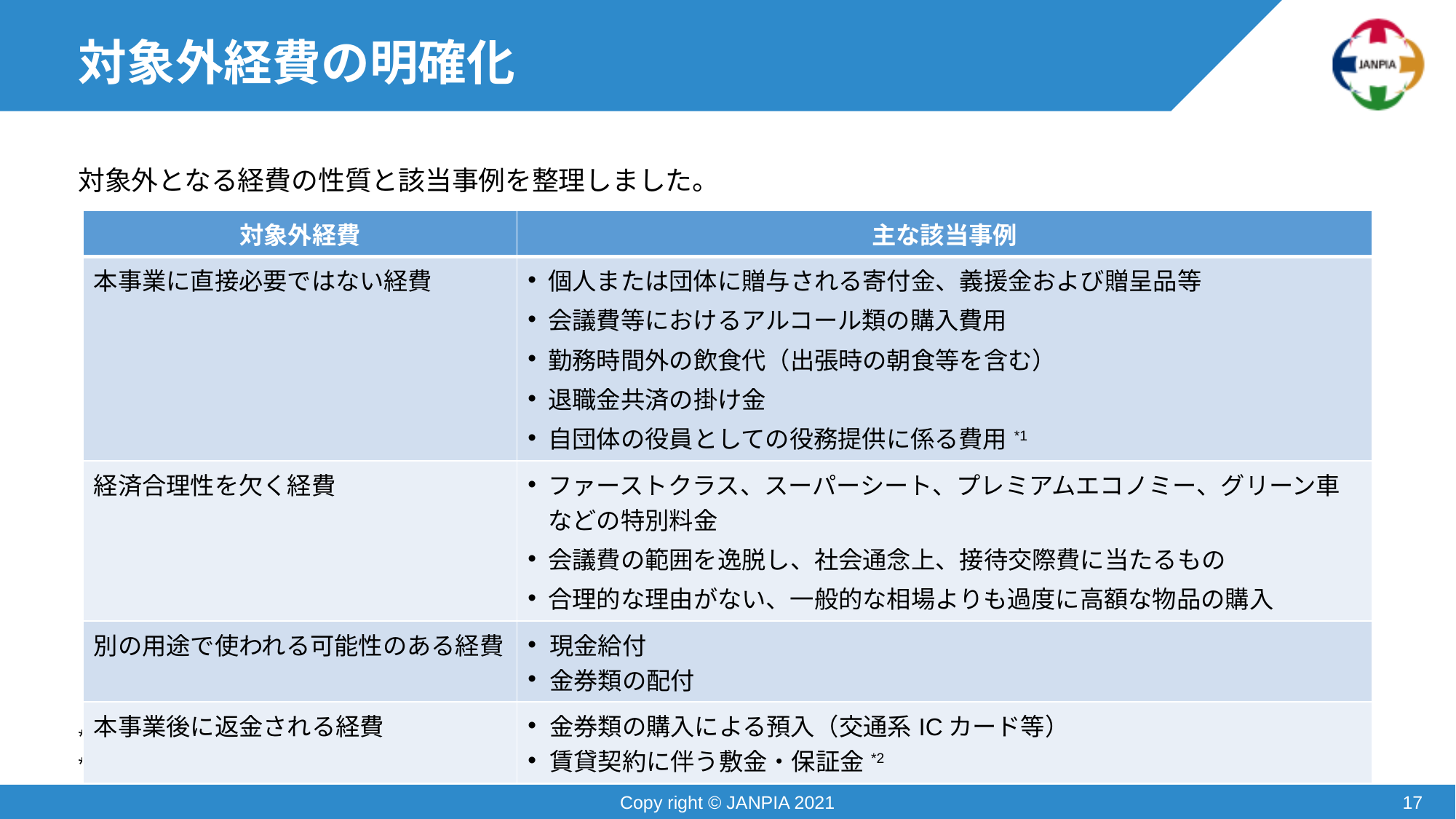

# 対象外経費の明確化
対象外となる経費の性質と該当事例を整理しました。

*1 役員であっても自団体の役員としての役務提供と明確に区分できる本事業の伴走支援等に係る費用は助成対象とできます。
*2 助成期間内の活動に要した経費のため相殺されて返金されないことが確実な敷金・保証金は助成対象とできます。
| 対象外経費 | 主な該当事例 |
| --- | --- |
| 本事業に直接必要ではない経費 | 個人または団体に贈与される寄付金、義援金および贈呈品等 会議費等におけるアルコール類の購入費用 勤務時間外の飲食代（出張時の朝食等を含む） 退職金共済の掛け金 自団体の役員としての役務提供に係る費用\*1 |
| 経済合理性を欠く経費 | ファーストクラス、スーパーシート、プレミアムエコノミー、グリーン車などの特別料金 会議費の範囲を逸脱し、社会通念上、接待交際費に当たるもの 合理的な理由がない、一般的な相場よりも過度に高額な物品の購入 |
| 別の用途で使われる可能性のある経費 | 現金給付 金券類の配付 |
| 本事業後に返金される経費 | 金券類の購入による預入（交通系ICカード等） 賃貸契約に伴う敷金・保証金\*2 |
Copy right © JANPIA 2021
17